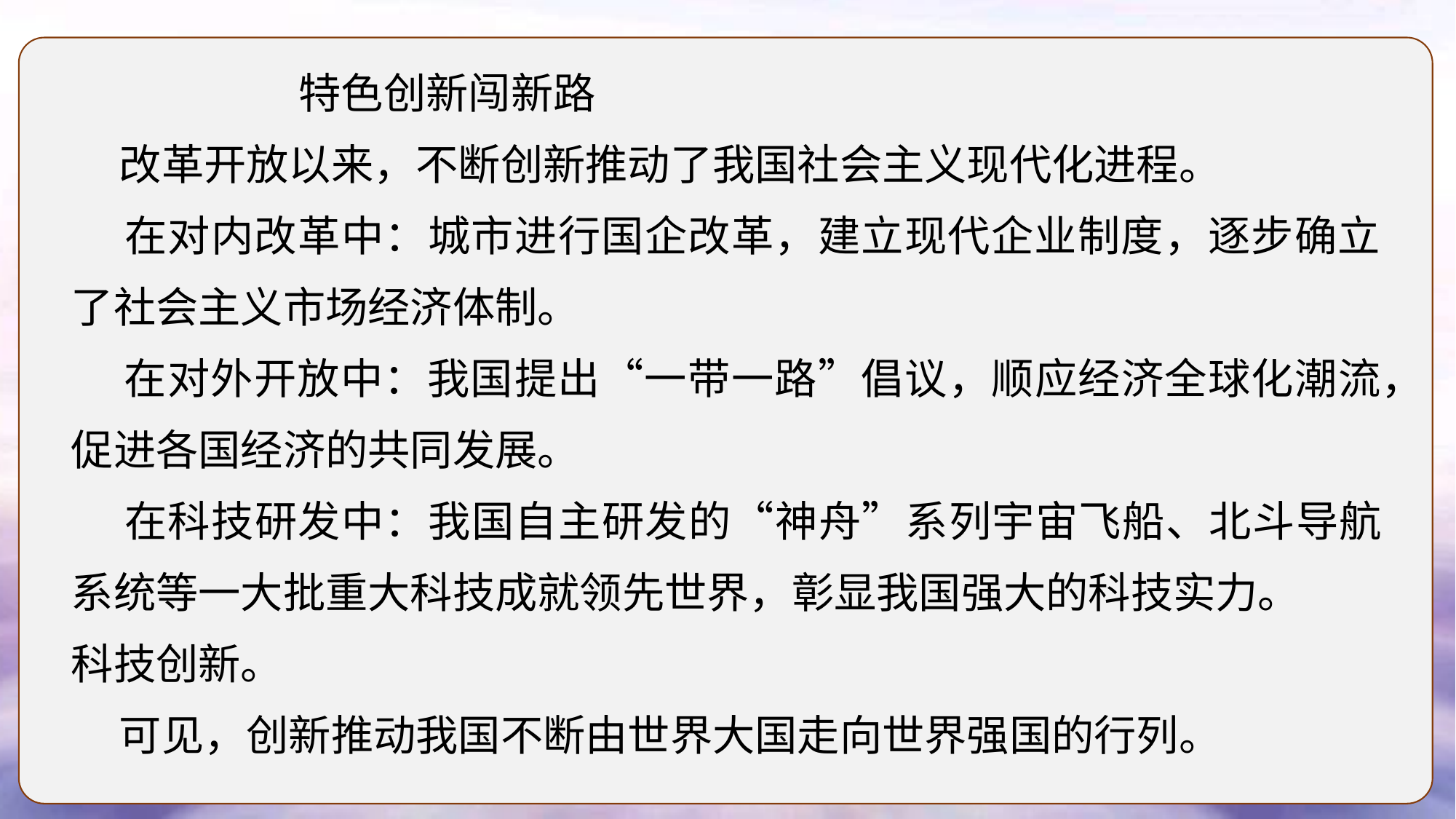

特色创新闯新路
    改革开放以来，不断创新推动了我国社会主义现代化进程。
    在对内改革中：城市进行国企改革，建立现代企业制度，逐步确立了社会主义市场经济体制。
    在对外开放中：我国提出“一带一路”倡议，顺应经济全球化潮流，促进各国经济的共同发展。
    在科技研发中：我国自主研发的“神舟”系列宇宙飞船、北斗导航系统等一大批重大科技成就领先世界，彰显我国强大的科技实力。
科技创新。
    可见，创新推动我国不断由世界大国走向世界强国的行列。